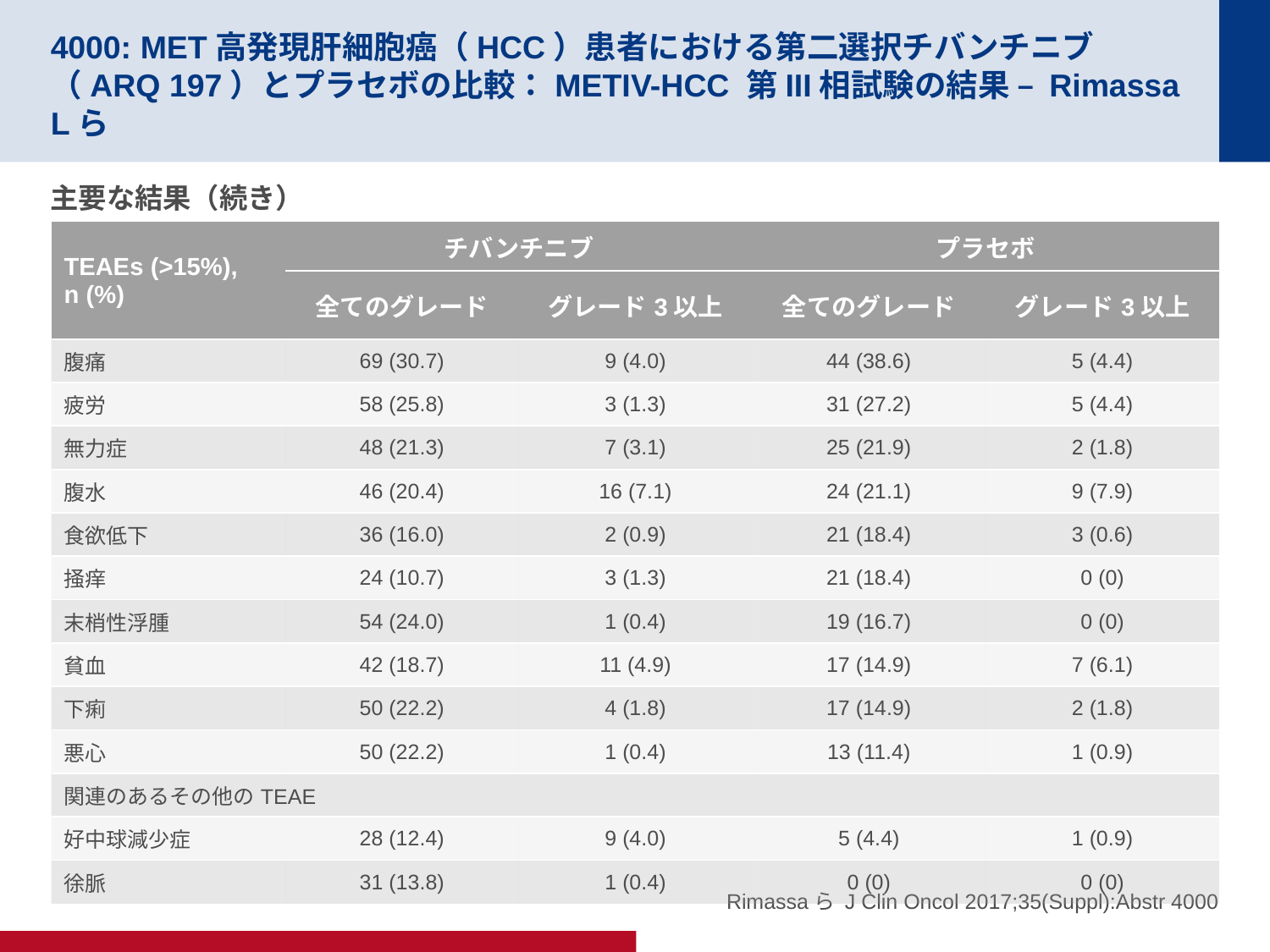

# 4000: MET高発現肝細胞癌（HCC）患者における第二選択チバンチニブ（ARQ 197）とプラセボの比較：METIV-HCC 第III相試験の結果 – Rimassa Lら
主要な結果（続き）
| TEAEs (>15%), n (%) | チバンチニブ |  | プラセボ |  |
| --- | --- | --- | --- | --- |
|  | 全てのグレード | グレード3以上 | 全てのグレード | グレード3以上 |
| 腹痛 | 69 (30.7) | 9 (4.0) | 44 (38.6) | 5 (4.4) |
| 疲労 | 58 (25.8) | 3 (1.3) | 31 (27.2) | 5 (4.4) |
| 無力症 | 48 (21.3) | 7 (3.1) | 25 (21.9) | 2 (1.8) |
| 腹水 | 46 (20.4) | 16 (7.1) | 24 (21.1) | 9 (7.9) |
| 食欲低下 | 36 (16.0) | 2 (0.9) | 21 (18.4) | 3 (0.6) |
| 掻痒 | 24 (10.7) | 3 (1.3) | 21 (18.4) | 0 (0) |
| 末梢性浮腫 | 54 (24.0) | 1 (0.4) | 19 (16.7) | 0 (0) |
| 貧血 | 42 (18.7) | 11 (4.9) | 17 (14.9) | 7 (6.1) |
| 下痢 | 50 (22.2) | 4 (1.8) | 17 (14.9) | 2 (1.8) |
| 悪心 | 50 (22.2) | 1 (0.4) | 13 (11.4) | 1 (0.9) |
| 関連のあるその他のTEAE |  |  |  |  |
| 好中球減少症 | 28 (12.4) | 9 (4.0) | 5 (4.4) | 1 (0.9) |
| 徐脈 | 31 (13.8) | 1 (0.4) | 0 (0) | 0 (0) |
Rimassaら J Clin Oncol 2017;35(Suppl):Abstr 4000